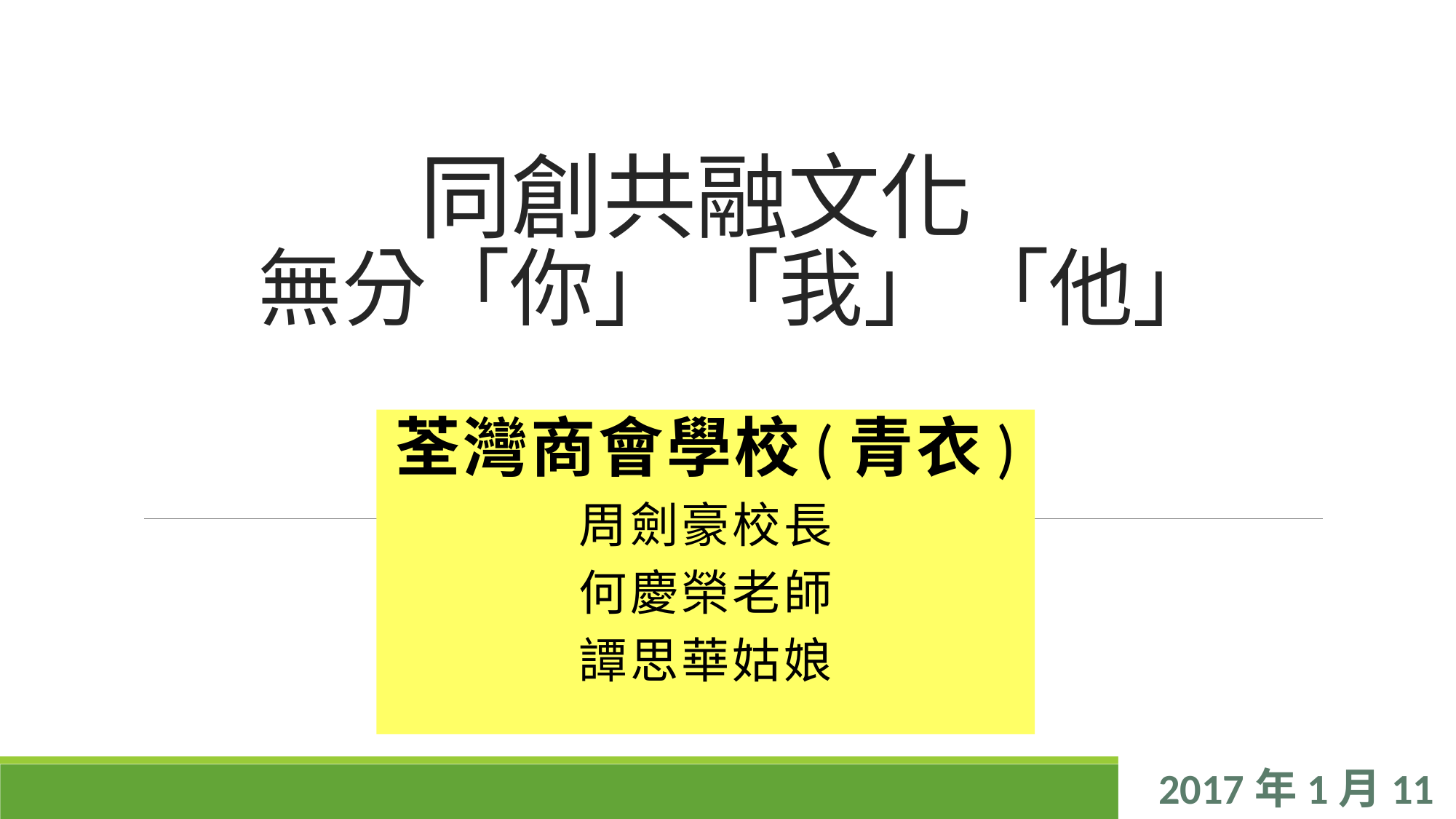

# 同創共融文化 無分「你」 「我」 「他」
荃灣商會學校(青衣)
周劍豪校長
何慶榮老師
譚思華姑娘
2017年1月11日